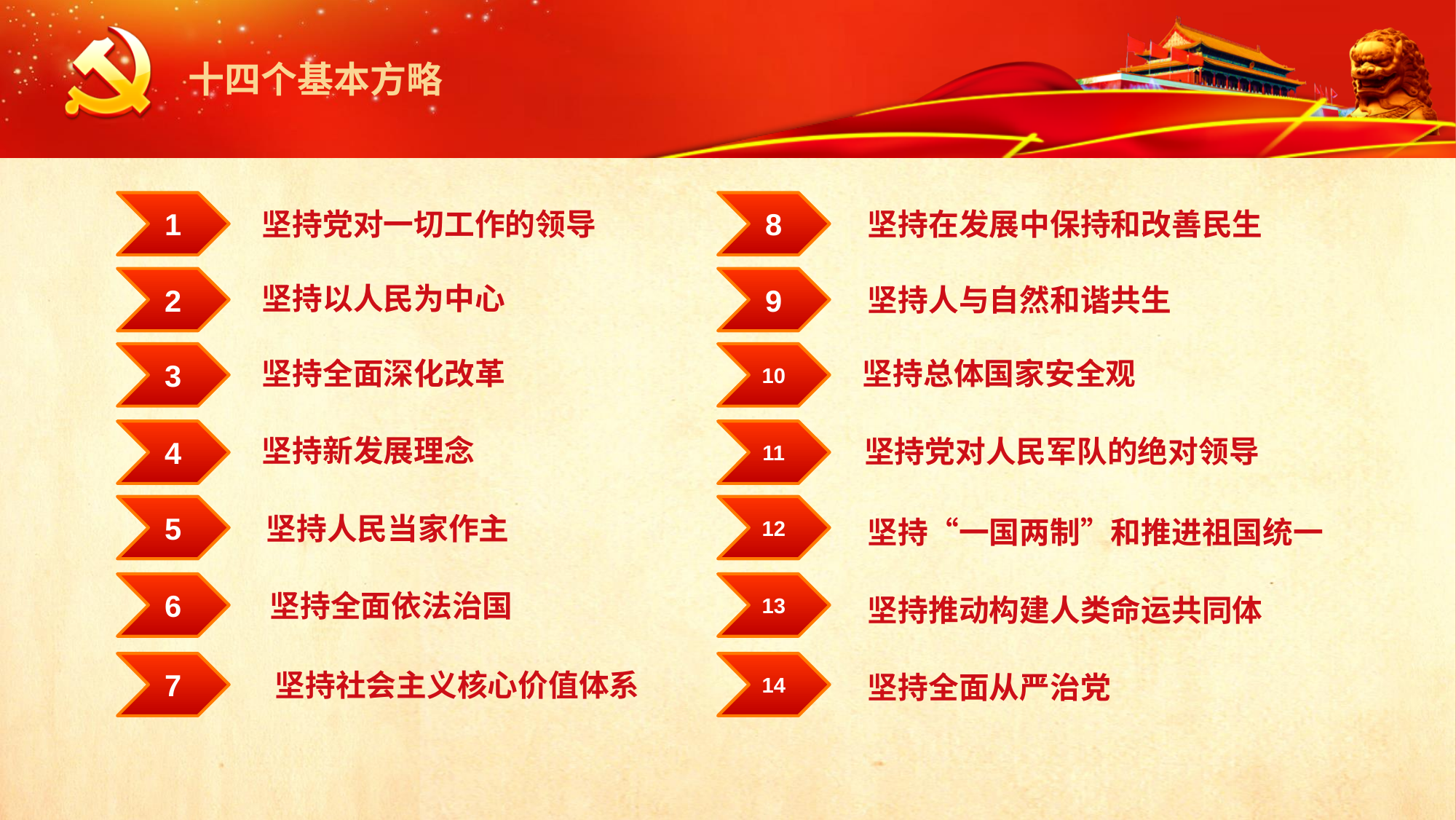

十四个基本方略
1
8
坚持党对一切工作的领导
坚持在发展中保持和改善民生
2
9
坚持以人民为中心
坚持人与自然和谐共生
3
10
坚持全面深化改革
坚持总体国家安全观
4
11
坚持新发展理念
坚持党对人民军队的绝对领导
5
12
坚持人民当家作主
坚持“一国两制”和推进祖国统一
6
13
坚持全面依法治国
坚持推动构建人类命运共同体
7
14
坚持社会主义核心价值体系
坚持全面从严治党